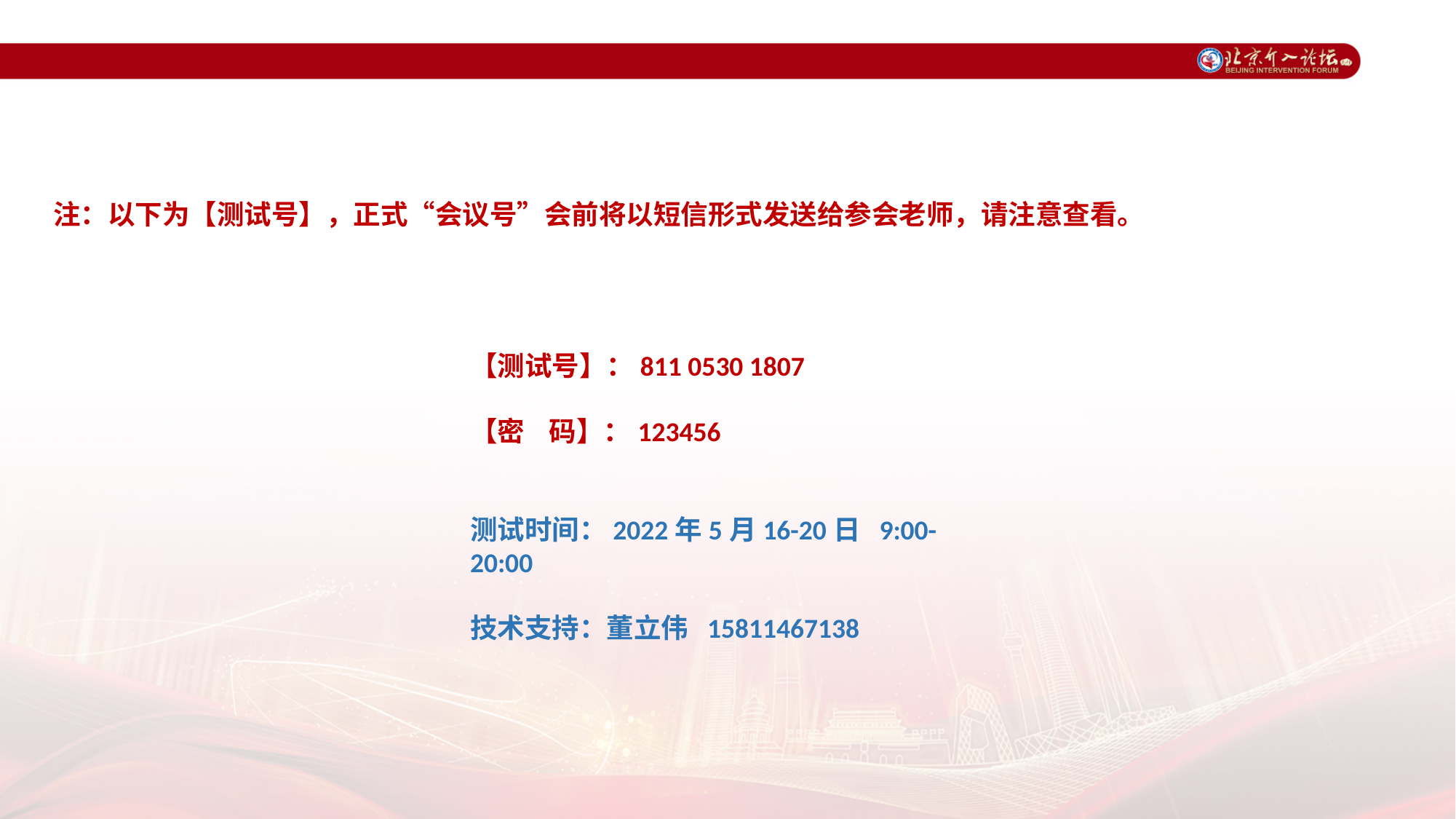

注：以下为【测试号】，正式“会议号”会前将以短信形式发送给参会老师，请注意查看。
【测试号】：811 0530 1807

【密    码】：123456

测试时间：2022年5月16-20日  9:00-20:00

技术支持：董立伟  15811467138